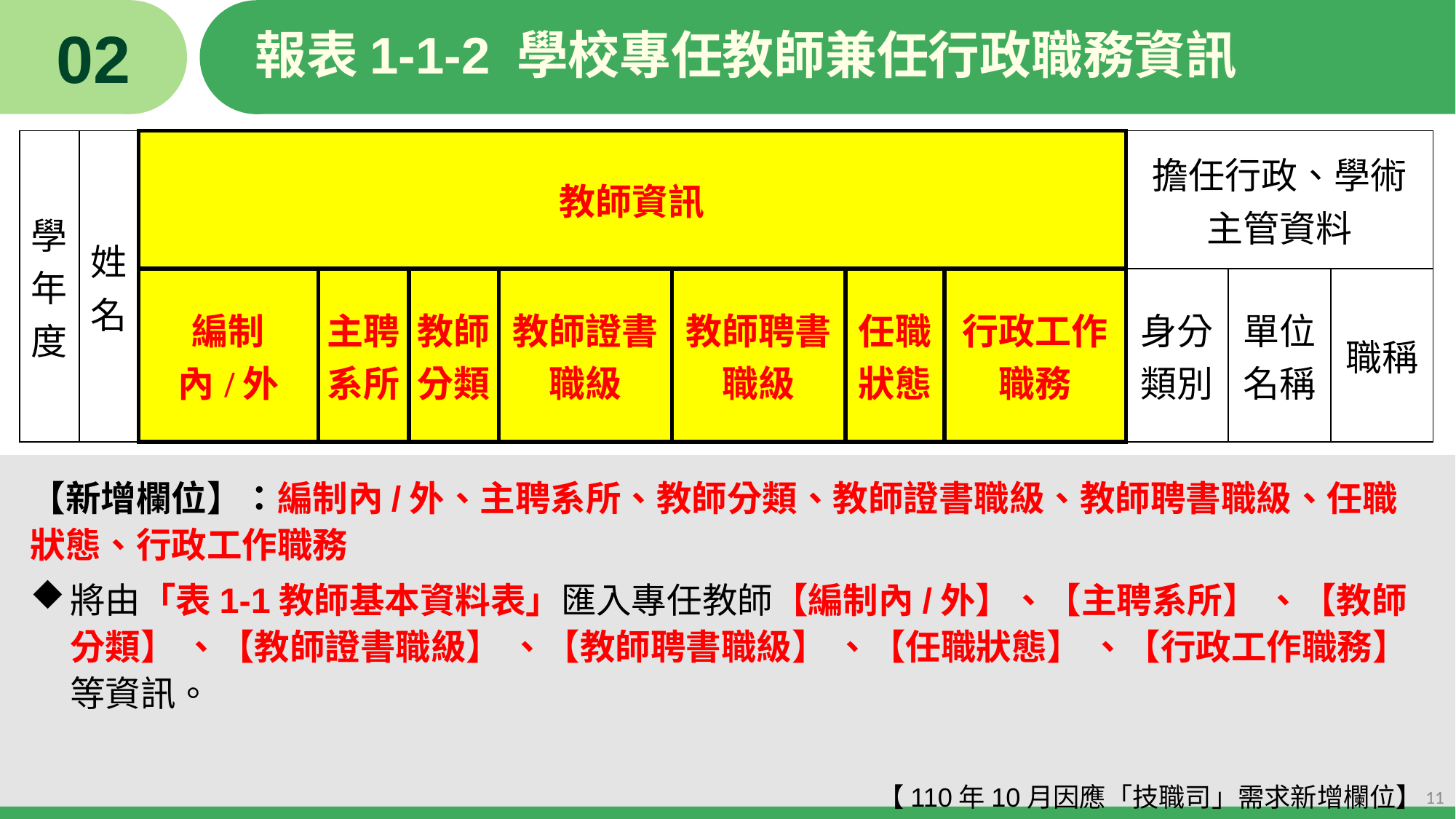

02
# 報表1-1-2 學校專任教師兼任行政職務資訊
| 學年度 | 姓名 | 教師資訊 |  |  |  |  |  |  | 擔任行政、學術主管資料 |  |  |
| --- | --- | --- | --- | --- | --- | --- | --- | --- | --- | --- | --- |
|  |  | 編制內/外 | 主聘系所 | 教師分類 | 教師證書職級 | 教師聘書職級 | 任職狀態 | 行政工作職務 | 身分類別 | 單位名稱 | 職稱 |
【新增欄位】：編制內/外、主聘系所、教師分類、教師證書職級、教師聘書職級、任職狀態、行政工作職務
將由「表1-1教師基本資料表」匯入專任教師【編制內/外】、【主聘系所】 、【教師分類】 、【教師證書職級】 、【教師聘書職級】 、【任職狀態】 、【行政工作職務】等資訊。

【110年10月因應「技職司」需求新增欄位】
11